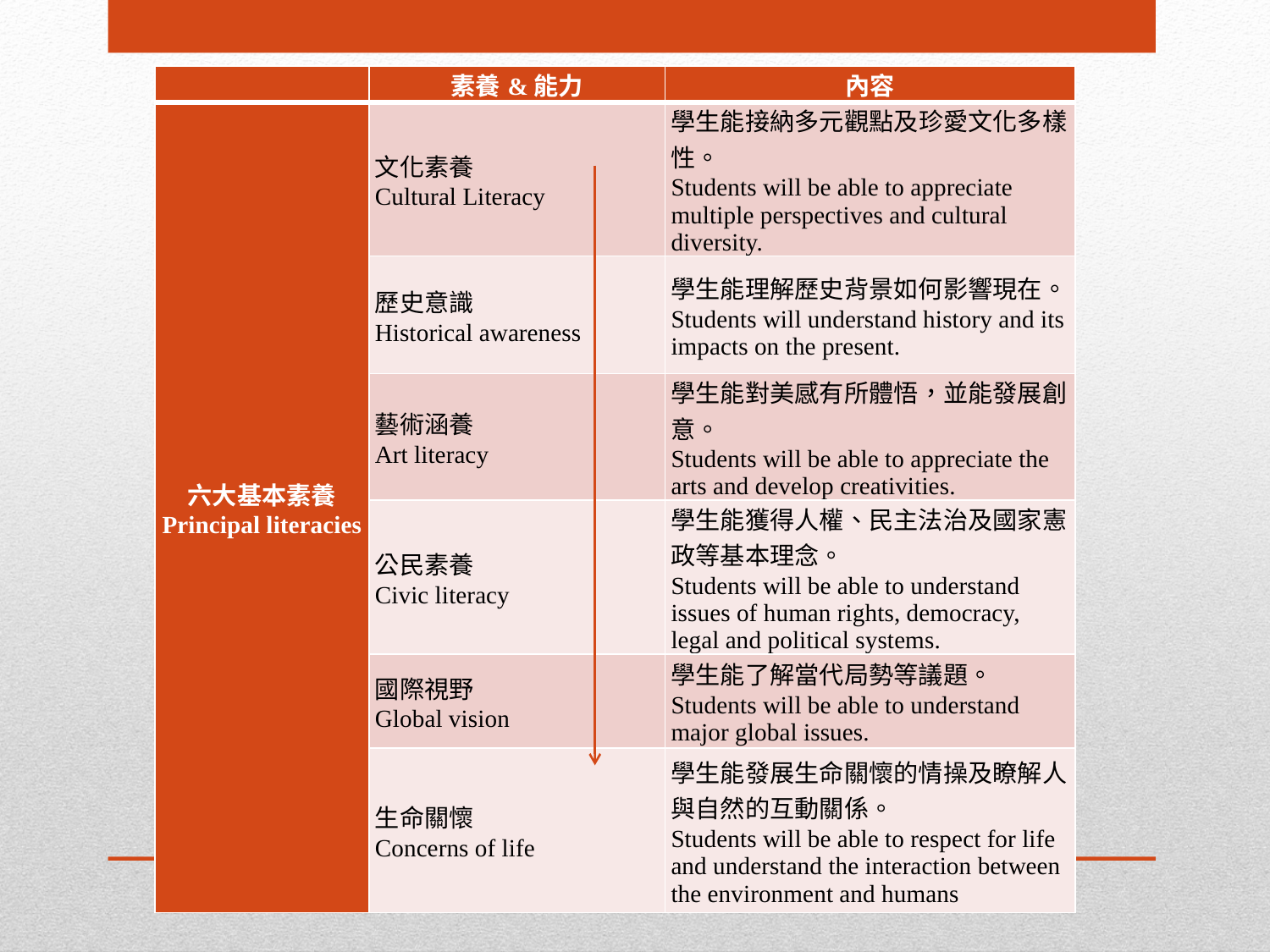

|  | 素養&能力 | 內容 |
| --- | --- | --- |
| 六大基本素養 Principal literacies | 文化素養 Cultural Literacy | 學生能接納多元觀點及珍愛文化多樣性。 Students will be able to appreciate multiple perspectives and cultural diversity. |
|  | 歷史意識 Historical awareness | 學生能理解歷史背景如何影響現在。 Students will understand history and its impacts on the present. |
|  | 藝術涵養 Art literacy | 學生能對美感有所體悟，並能發展創意。 Students will be able to appreciate the arts and develop creativities. |
|  | 公民素養 Civic literacy | 學生能獲得人權、民主法治及國家憲政等基本理念。 Students will be able to understand issues of human rights, democracy, legal and political systems. |
|  | 國際視野 Global vision | 學生能了解當代局勢等議題。 Students will be able to understand major global issues. |
|  | 生命關懷 Concerns of life | 學生能發展生命關懷的情操及瞭解人與自然的互動關係。 Students will be able to respect for life and understand the interaction between the environment and humans |
#